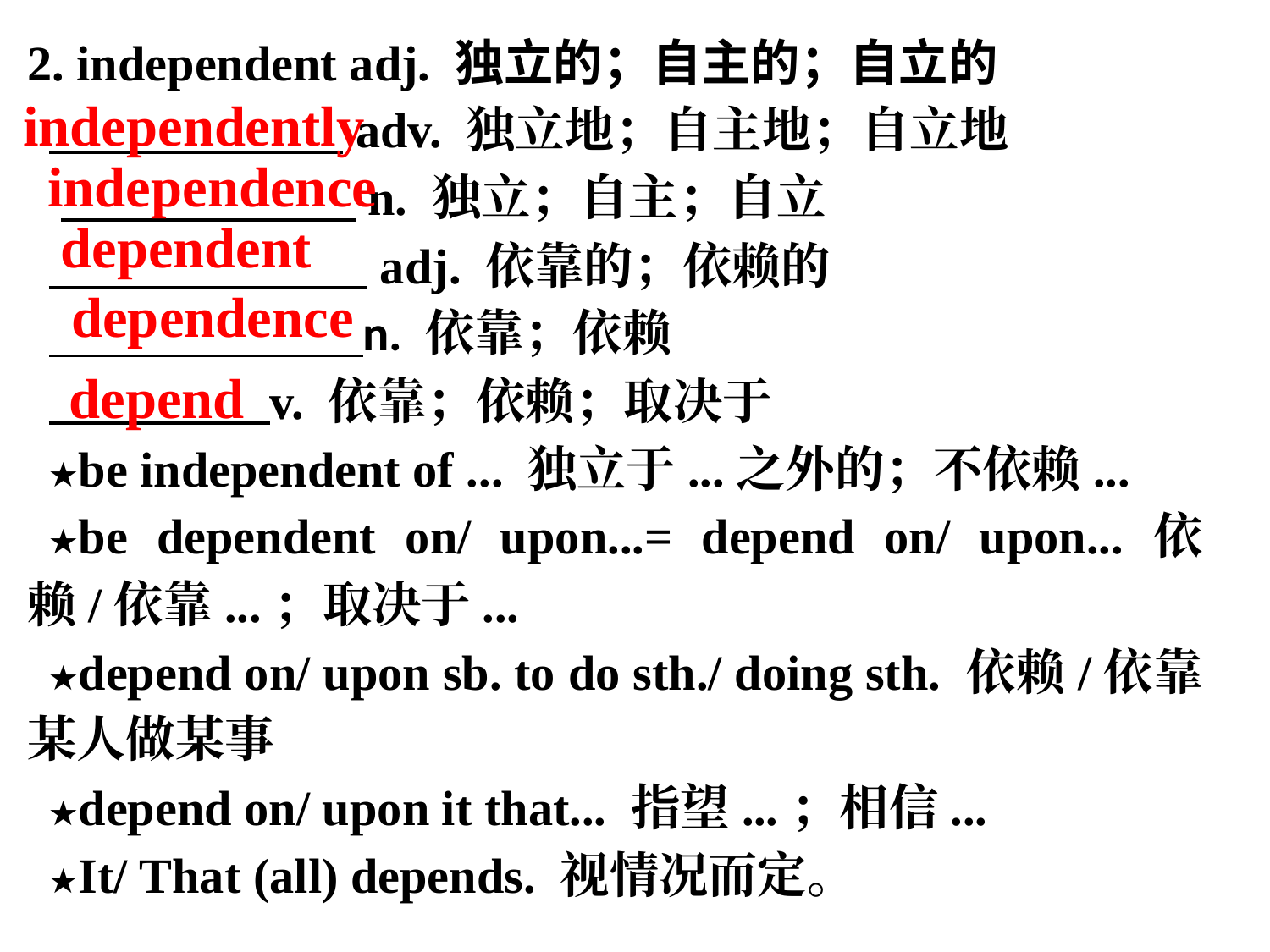

2. independent adj. 独立的；自主的；自立的
                         adv. 独立地；自主地；自立地
                          n. 独立；自主；自立
                           adj. 依靠的；依赖的
                            n. 依靠；依赖
                  v. 依靠；依赖；取决于
★be independent of ... 独立于...之外的；不依赖...
★be dependent on/ upon...= depend on/ upon...依赖/依靠...；取决于...
★depend on/ upon sb. to do sth./ doing sth. 依赖/依靠某人做某事
★depend on/ upon it that... 指望...；相信...
★It/ That (all) depends. 视情况而定。
independently
independence
dependent
dependence
depend